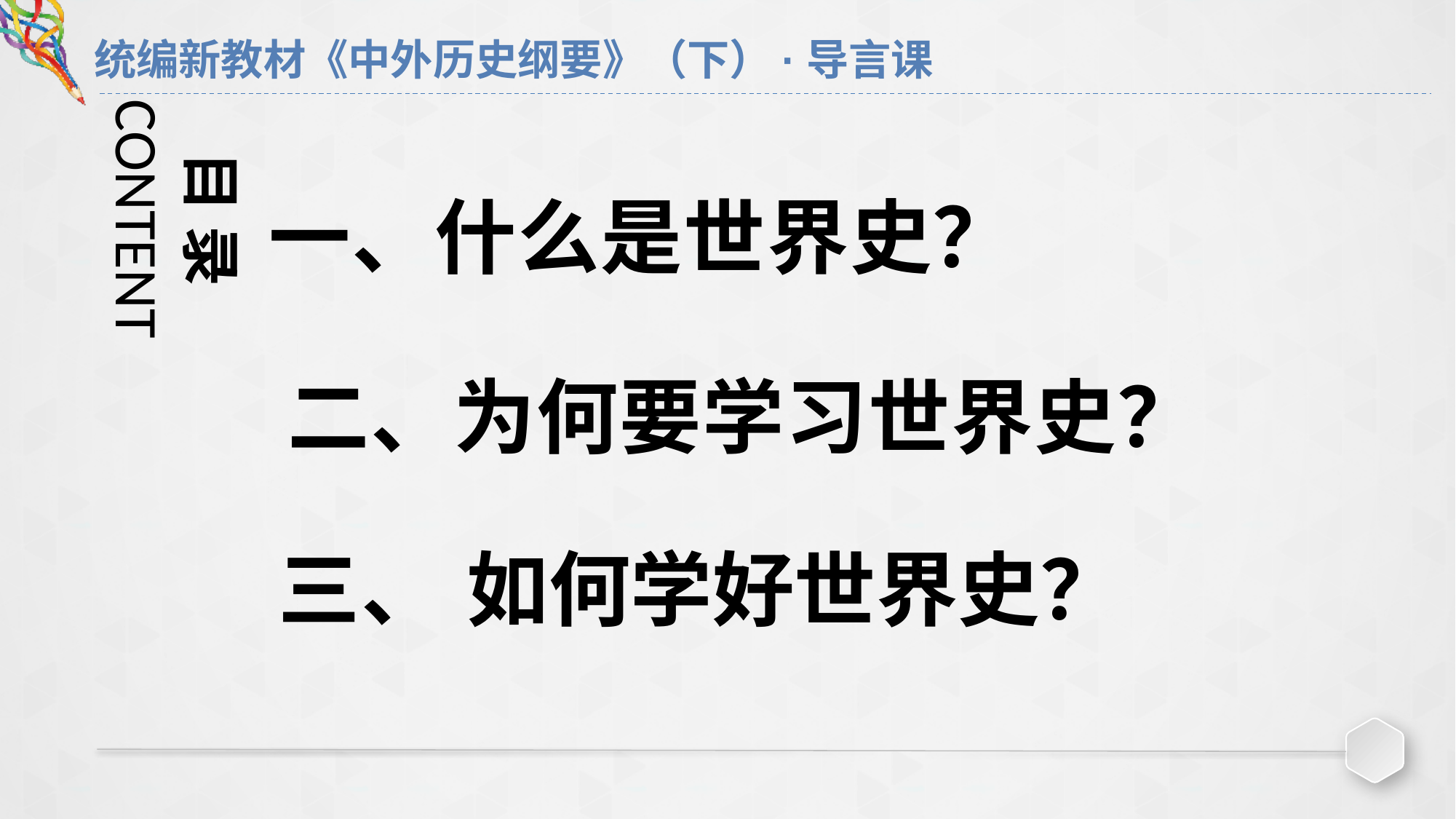

# 统编新教材《中外历史纲要》（下）·导言课
目 录
CONTENT
  一、什么是世界史？
二、为何要学习世界史？
三、 如何学好世界史？
2